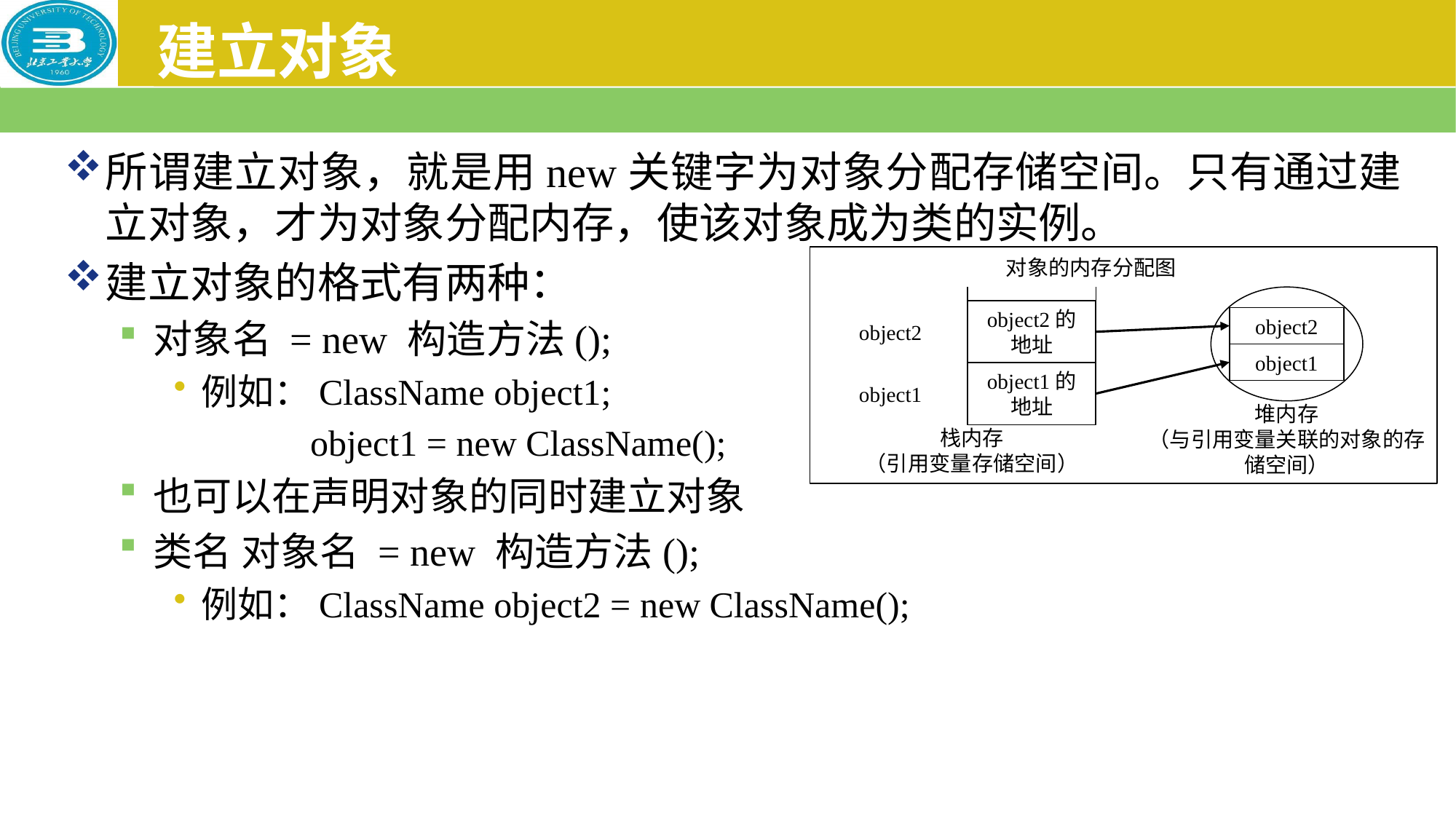

# 建立对象
所谓建立对象，就是用new关键字为对象分配存储空间。只有通过建立对象，才为对象分配内存，使该对象成为类的实例。
建立对象的格式有两种：
对象名 = new 构造方法();
例如：ClassName object1;
	   object1 = new ClassName();
也可以在声明对象的同时建立对象
类名 对象名 = new 构造方法();
例如：ClassName object2 = new ClassName();

对象的内存分配图
object2的地址
object1的地址
object2
object1

object2
object1
堆内存
（与引用变量关联的对象的存储空间）
栈内存
（引用变量存储空间）